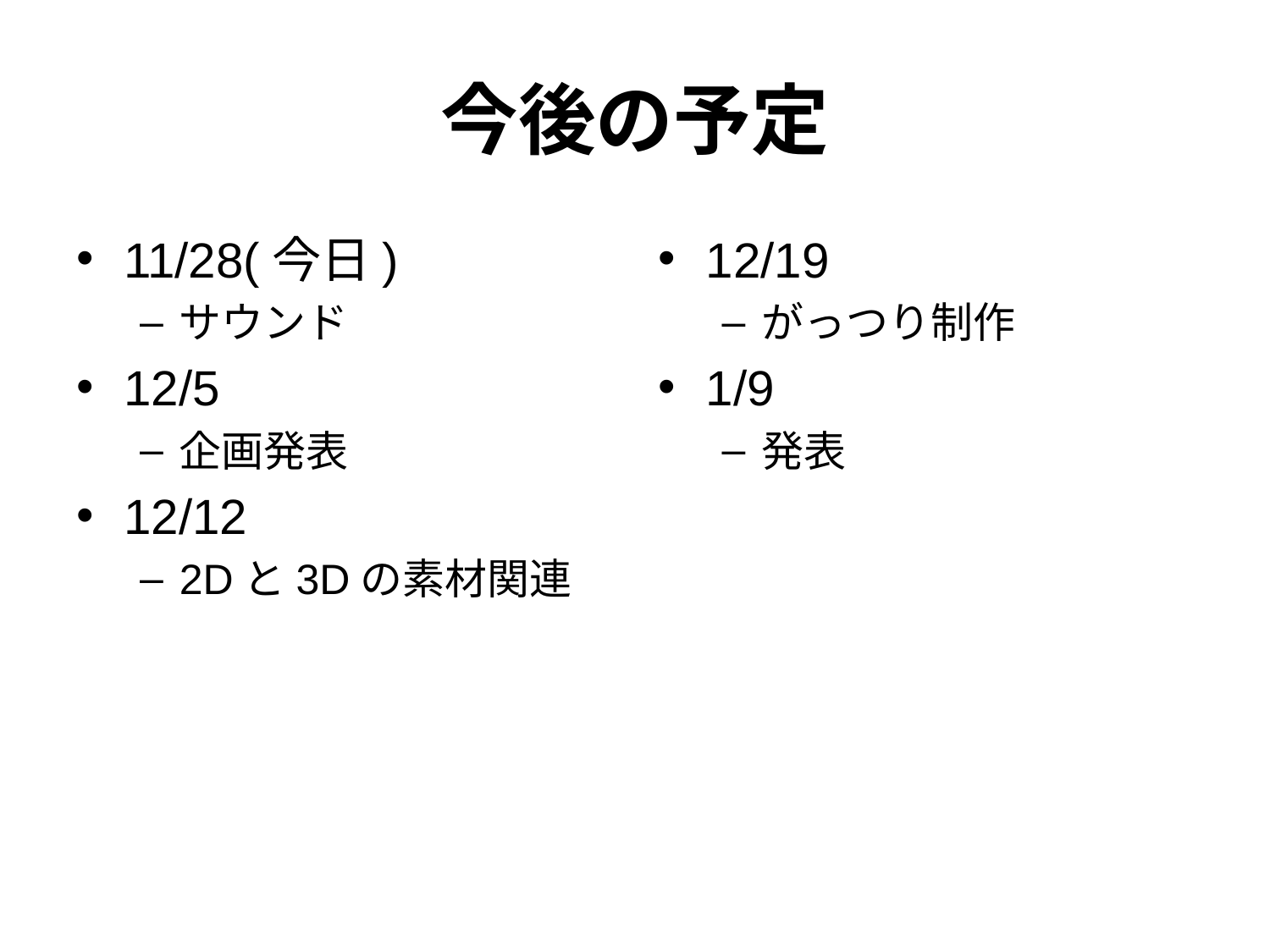

# 今後の予定
11/28(今日)
サウンド
12/5
企画発表
12/12
2Dと3Dの素材関連

12/19
がっつり制作
1/9
発表